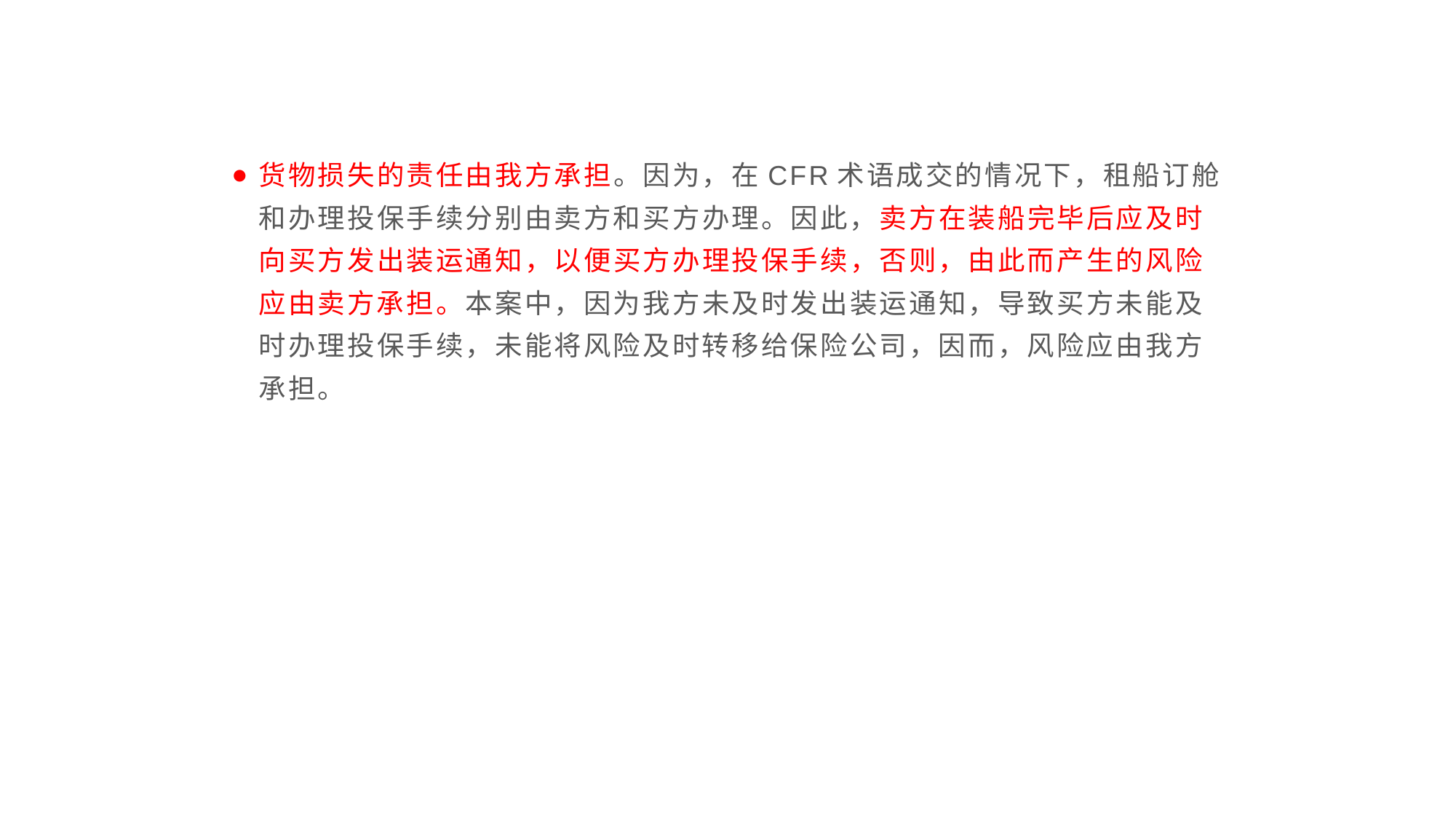

货物损失的责任由我方承担。因为，在CFR术语成交的情况下，租船订舱和办理投保手续分别由卖方和买方办理。因此，卖方在装船完毕后应及时向买方发出装运通知，以便买方办理投保手续，否则，由此而产生的风险应由卖方承担。本案中，因为我方未及时发出装运通知，导致买方未能及时办理投保手续，未能将风险及时转移给保险公司，因而，风险应由我方承担。